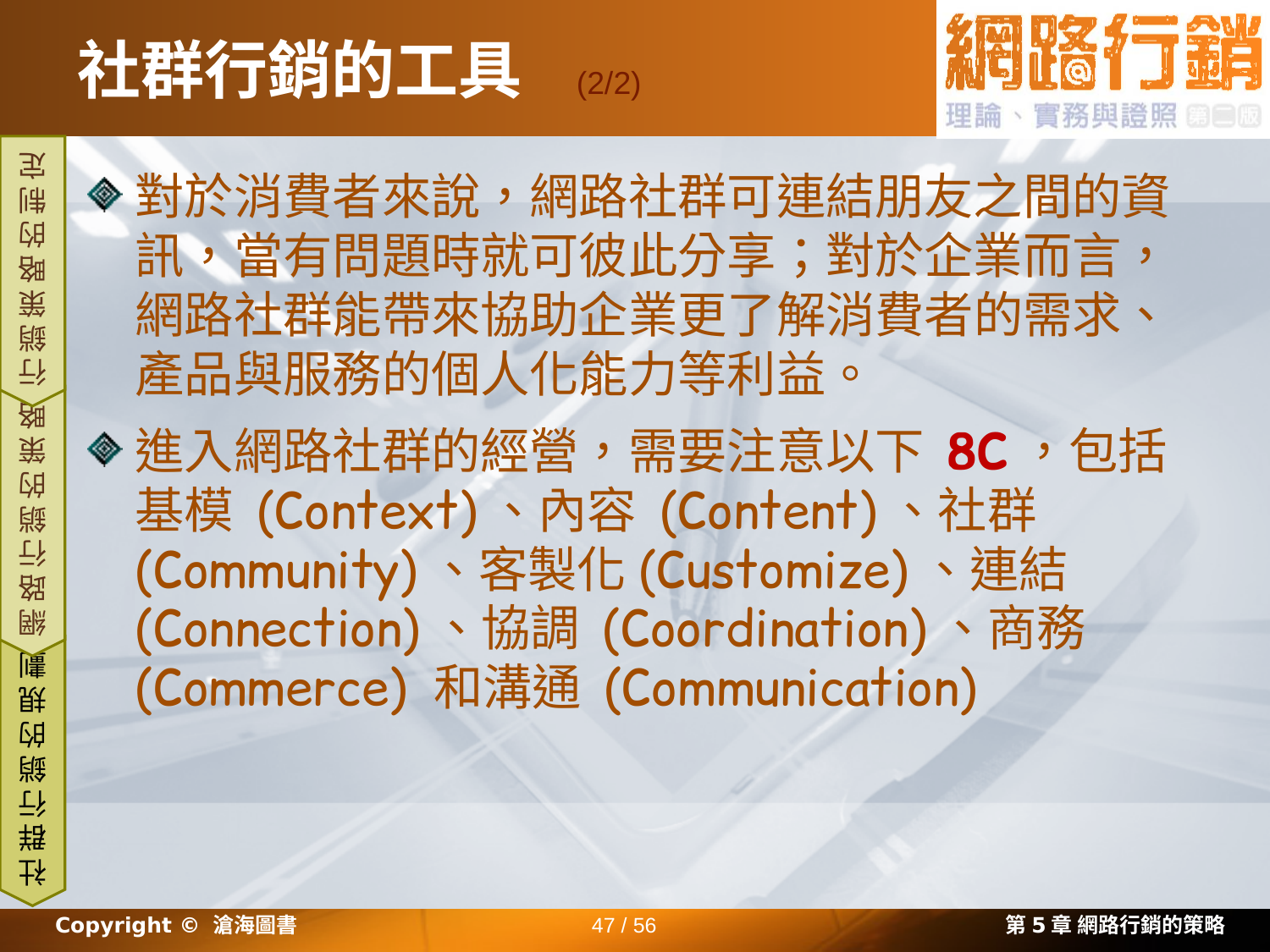

# 社群行銷的工具
(2/2)
對於消費者來說，網路社群可連結朋友之間的資訊，當有問題時就可彼此分享；對於企業而言，網路社群能帶來協助企業更了解消費者的需求、產品與服務的個人化能力等利益。
進入網路社群的經營，需要注意以下 8C，包括基模 (Context)、內容 (Content)、社群 (Community)、客製化(Customize)、連結 (Connection)、協調 (Coordination)、商務 (Commerce) 和溝通 (Communication)
行銷策略的制定
網路行銷的策略
社群行銷的規劃
Copyright © 滄海圖書
47 / 56
第5章 網路行銷的策略